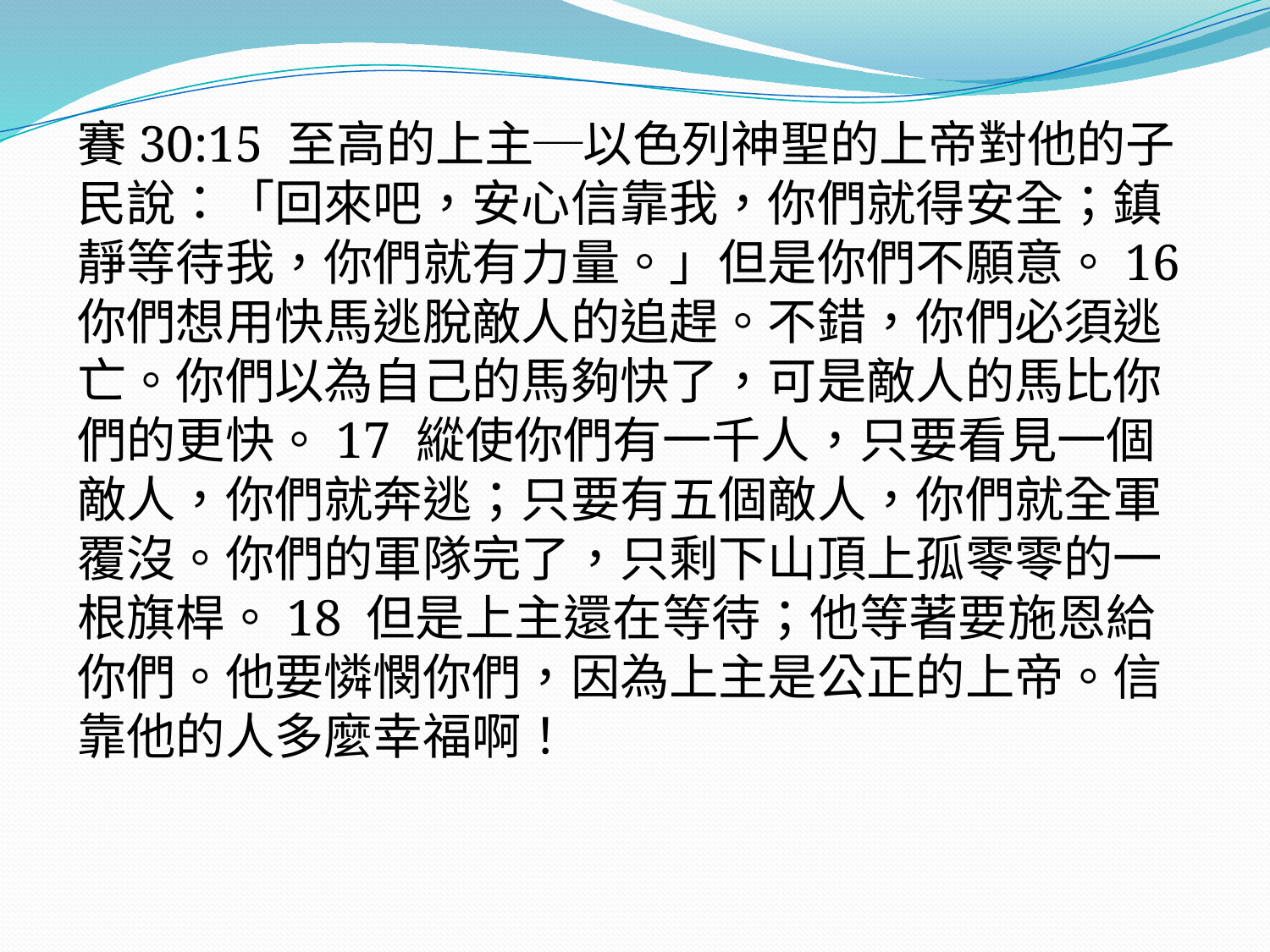

賽30:15 至高的上主─以色列神聖的上帝對他的子民說：「回來吧，安心信靠我，你們就得安全；鎮靜等待我，你們就有力量。」但是你們不願意。16 你們想用快馬逃脫敵人的追趕。不錯，你們必須逃亡。你們以為自己的馬夠快了，可是敵人的馬比你們的更快。17 縱使你們有一千人，只要看見一個敵人，你們就奔逃；只要有五個敵人，你們就全軍覆沒。你們的軍隊完了，只剩下山頂上孤零零的一根旗桿。18 但是上主還在等待；他等著要施恩給你們。他要憐憫你們，因為上主是公正的上帝。信靠他的人多麼幸福啊！